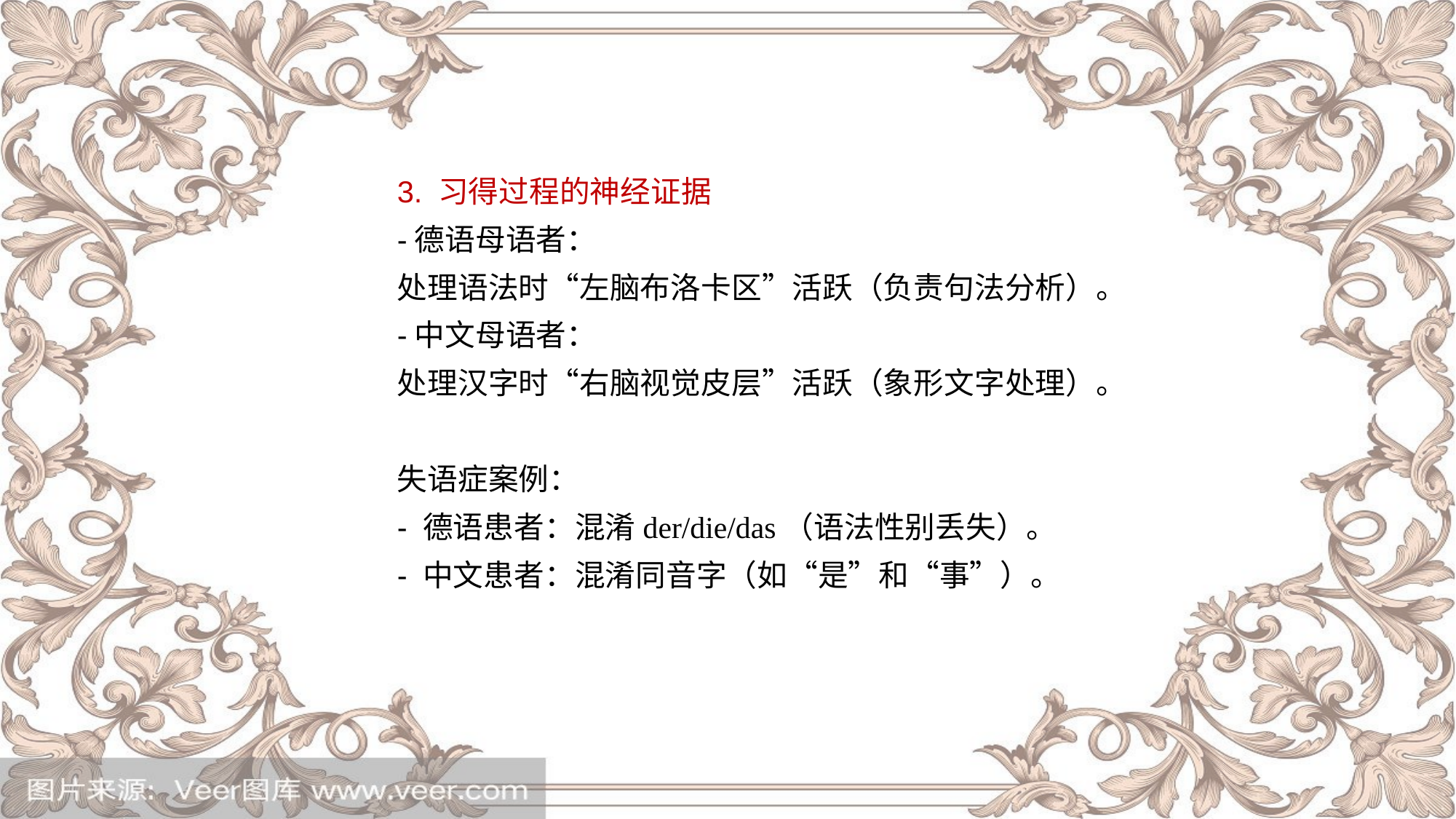

3. 习得过程的神经证据
-德语母语者：
处理语法时“左脑布洛卡区”活跃（负责句法分析）。
-中文母语者：
处理汉字时“右脑视觉皮层”活跃（象形文字处理）。

失语症案例：
- 德语患者：混淆der/die/das（语法性别丢失）。
- 中文患者：混淆同音字（如“是”和“事”）。